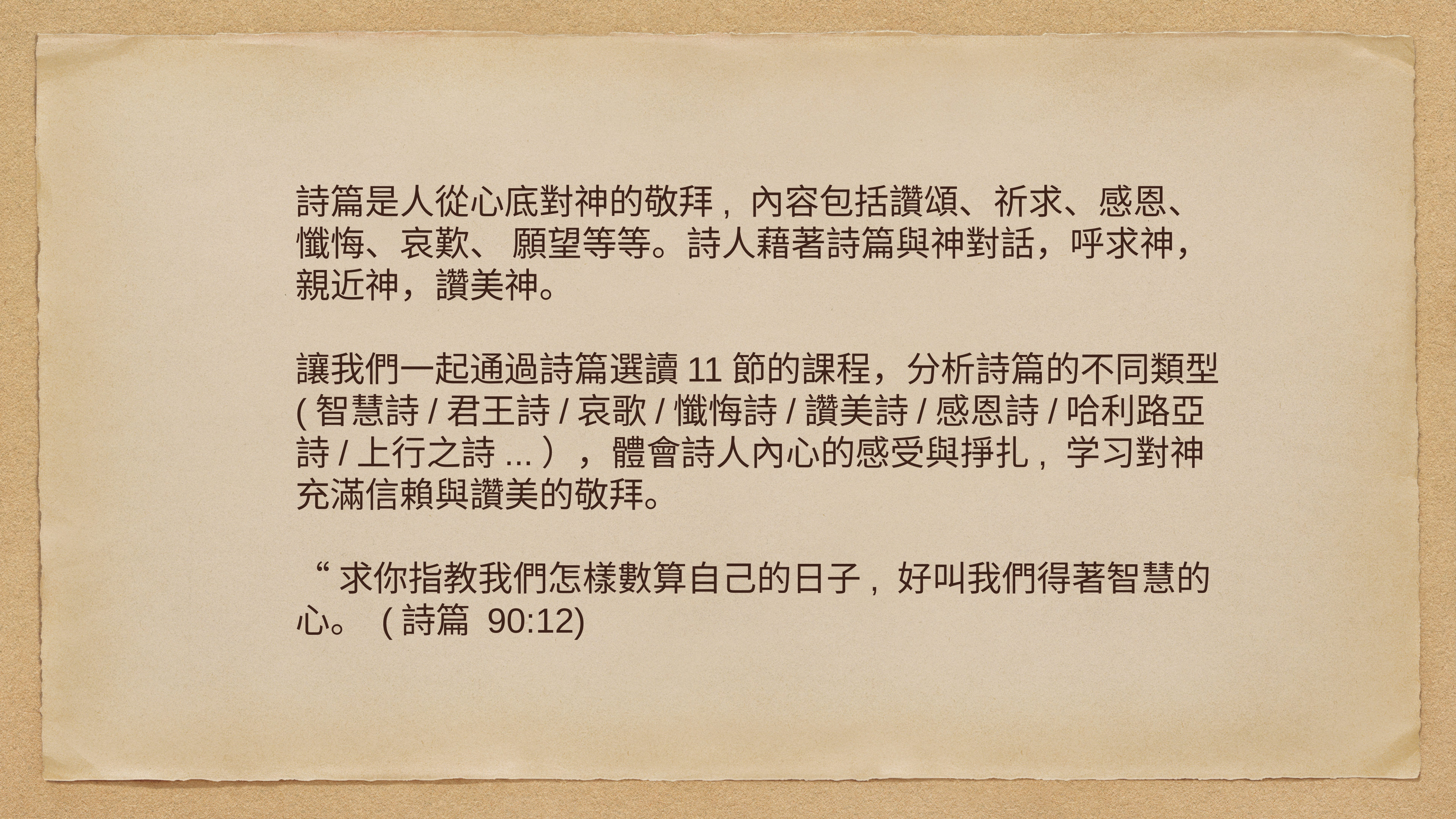

詩篇是人從心底對神的敬拜, 內容包括讚頌、祈求、感恩、懺悔、哀歎、 願望等等。詩人藉著詩篇與神對話，呼求神，親近神，讚美神。

讓我們一起通過詩篇選讀11節的課程，分析詩篇的不同類型 (智慧詩/君王詩/哀歌/懺悔詩/讚美詩/感恩詩/哈利路亞詩/上行之詩...），體會詩人內心的感受與掙扎, 学习對神充滿信賴與讚美的敬拜。

“求你指教我們怎樣數算自己的日子, 好叫我們得著智慧的心。 (詩篇 90:12)